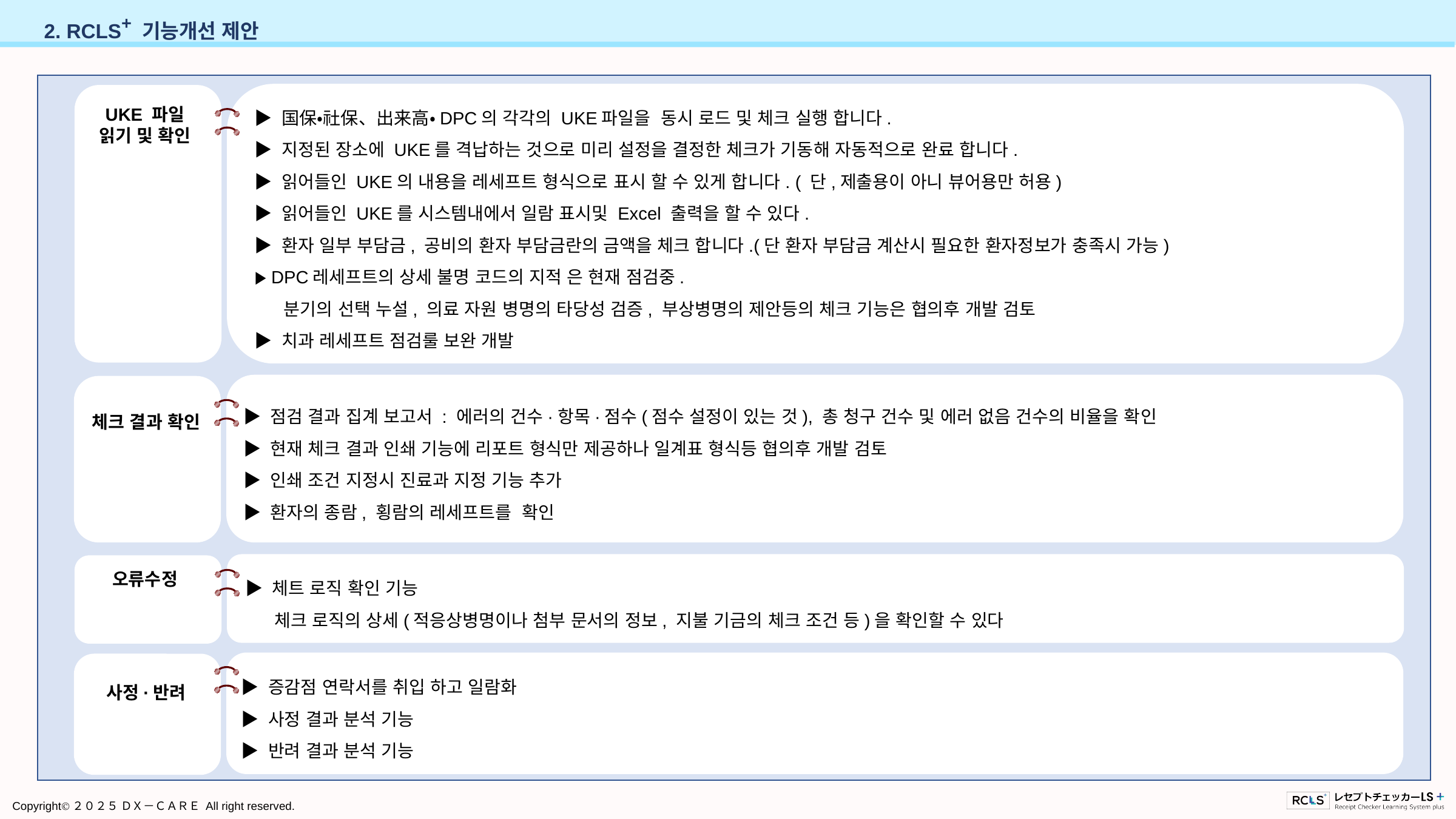

2. RCLS+ 기능개선 제안

 ▶ 国保・社保、出来高・DPC의 각각의 UKE파일을  동시 로드 및 체크 실행 합니다.
 ▶ 지정된 장소에 UKE를 격납하는 것으로 미리 설정을 결정한 체크가 기동해 자동적으로 완료 합니다.
 ▶ 읽어들인 UKE의 내용을 레세프트 형식으로 표시 할 수 있게 합니다. ( 단,제출용이 아니 뷰어용만 허용)
 ▶ 읽어들인 UKE를 시스템내에서 일람 표시및 Excel 출력을 할 수 있다.
 ▶ 환자 일부 부담금, 공비의 환자 부담금란의 금액을 체크 합니다.(단 환자 부담금 계산시 필요한 환자정보가 충족시 가능)
 ▶ DPC레세프트의 상세 불명 코드의 지적 은 현재 점검중.
      분기의 선택 누설, 의료 자원 병명의 타당성 검증, 부상병명의 제안등의 체크 기능은 협의후 개발 검토
 ▶ 치과 레세프트 점검룰 보완 개발

UKE 파일 읽기 및 확인

▶ 점검 결과 집계 보고서 : 에러의 건수·항목·점수(점수 설정이 있는 것), 총 청구 건수 및 에러 없음 건수의 비율을 확인
▶ 현재 체크 결과 인쇄 기능에 리포트 형식만 제공하나 일계표 형식등 협의후 개발 검토
▶ 인쇄 조건 지정시 진료과 지정 기능 추가
▶ 환자의 종람, 횡람의 레세프트를  확인

체크 결과 확인

 ▶ 체트 로직 확인 기능
      체크 로직의 상세(적응상병명이나 첨부 문서의 정보, 지불 기금의 체크 조건 등)을 확인할 수 있다

오류수정

▶ 증감점 연락서를 취입 하고 일람화
▶ 사정 결과 분석 기능
▶ 반려 결과 분석 기능

사정·반려